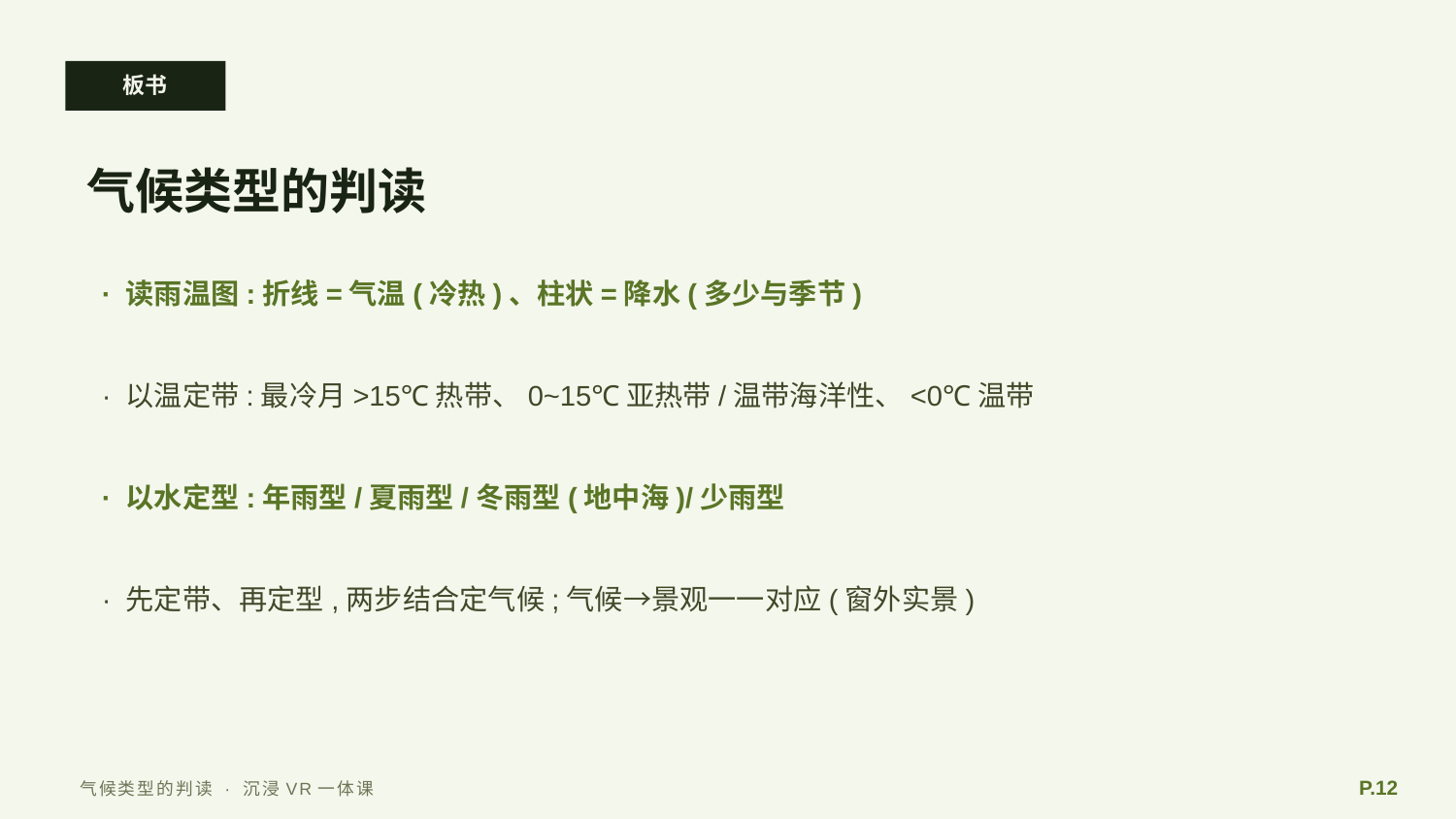

板书

气候类型的判读
· 读雨温图:折线=气温(冷热)、柱状=降水(多少与季节)
· 以温定带:最冷月>15℃热带、0~15℃亚热带/温带海洋性、<0℃温带
· 以水定型:年雨型/夏雨型/冬雨型(地中海)/少雨型
· 先定带、再定型,两步结合定气候;气候→景观一一对应(窗外实景)
P.12
气候类型的判读 · 沉浸VR一体课